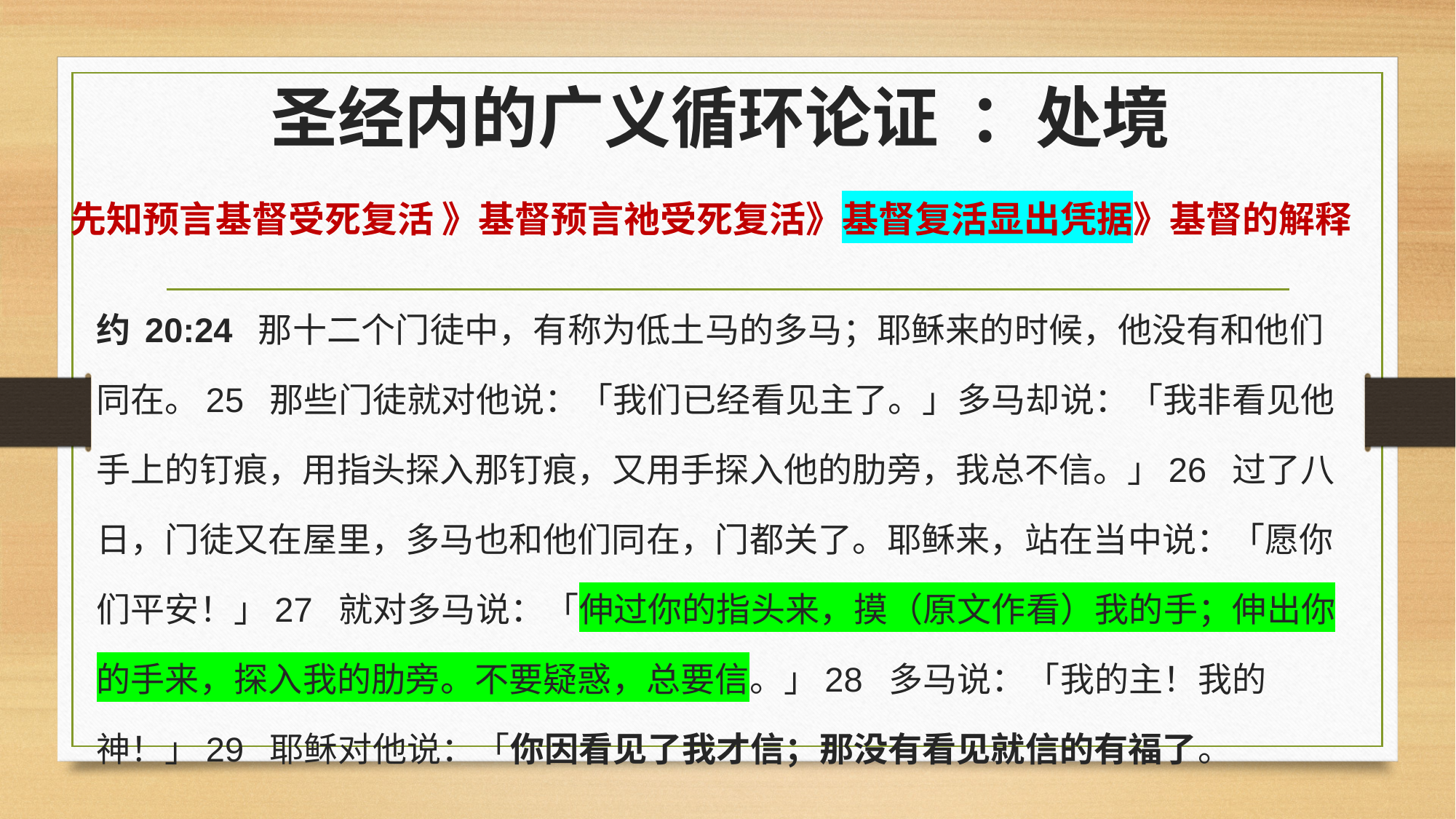

# 圣经内的广义循环论证  ：处境
先知预言基督受死复活 》基督预言祂受死复活》基督复活显出凭据》基督的解释
约 20:24  那十二个门徒中，有称为低土马的多马；耶稣来的时候，他没有和他们同在。25  那些门徒就对他说：「我们已经看见主了。」多马却说：「我非看见他手上的钉痕，用指头探入那钉痕，又用手探入他的肋旁，我总不信。」26  过了八日，门徒又在屋里，多马也和他们同在，门都关了。耶稣来，站在当中说：「愿你们平安！」27  就对多马说：「伸过你的指头来，摸（原文作看）我的手；伸出你的手来，探入我的肋旁。不要疑惑，总要信。」28  多马说：「我的主！我的神！」29  耶稣对他说：「你因看见了我才信；那没有看见就信的有福了。